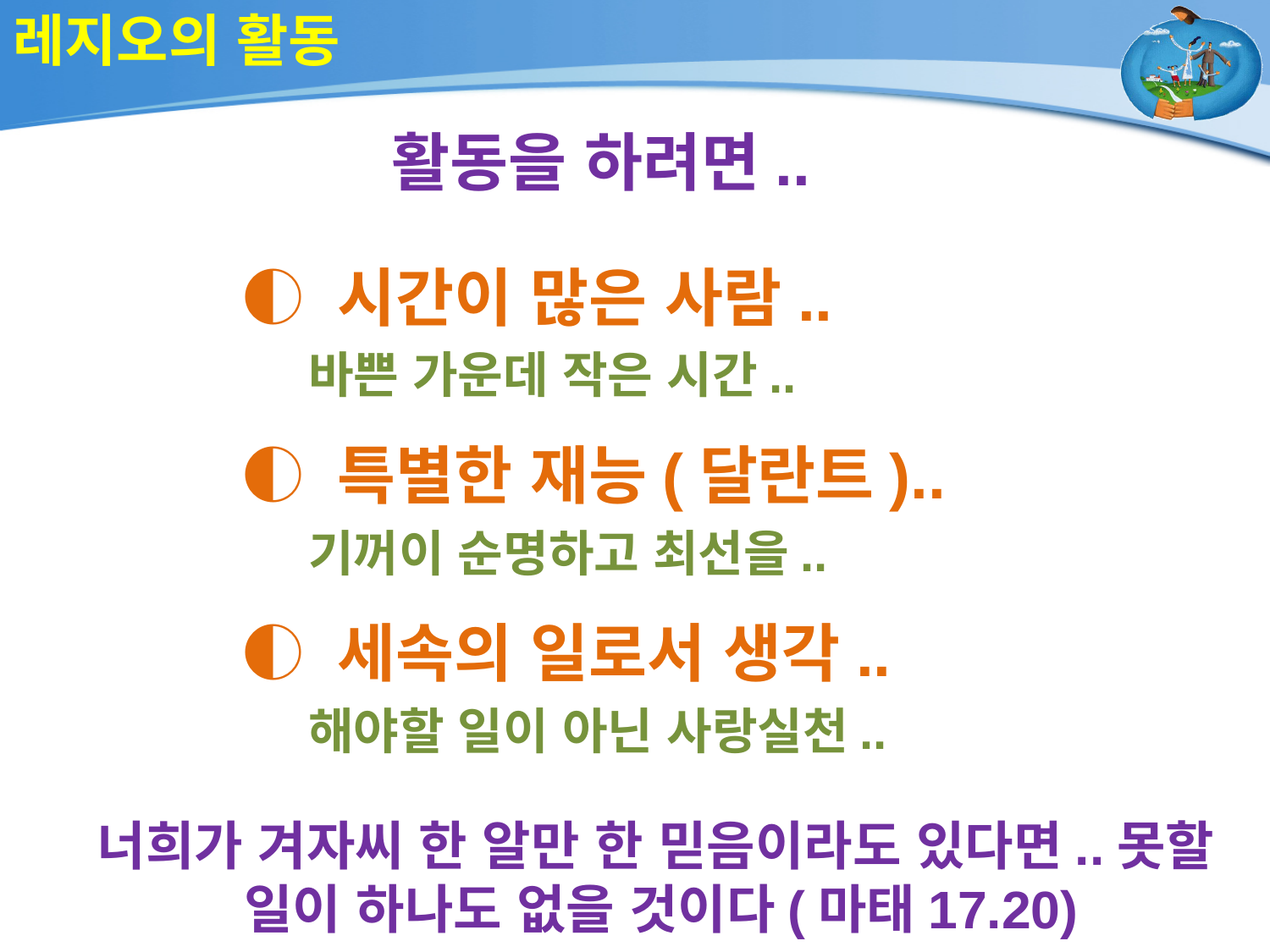

# 레지오의 활동
활동을 하려면..
 ◐ 시간이 많은 사람..
     바쁜 가운데 작은 시간..
 ◐ 특별한 재능(달란트)..
     기꺼이 순명하고 최선을..
 ◐ 세속의 일로서 생각..
     해야할 일이 아닌 사랑실천..
 너희가 겨자씨 한 알만 한 믿음이라도 있다면..못할 일이 하나도 없을 것이다(마태17.20)